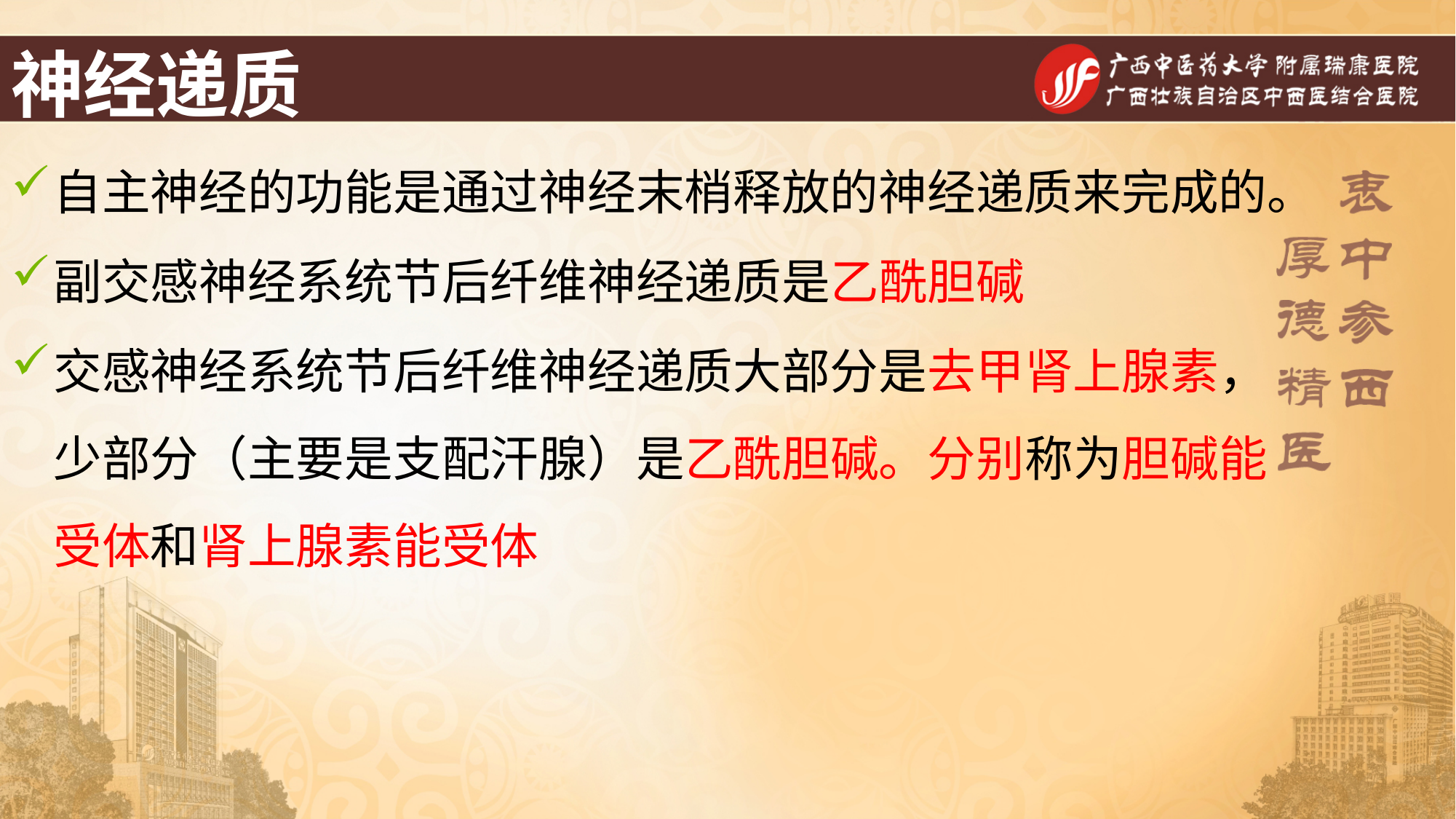

神经递质
自主神经的功能是通过神经末梢释放的神经递质来完成的。
副交感神经系统节后纤维神经递质是乙酰胆碱
交感神经系统节后纤维神经递质大部分是去甲肾上腺素，少部分（主要是支配汗腺）是乙酰胆碱。分别称为胆碱能受体和肾上腺素能受体